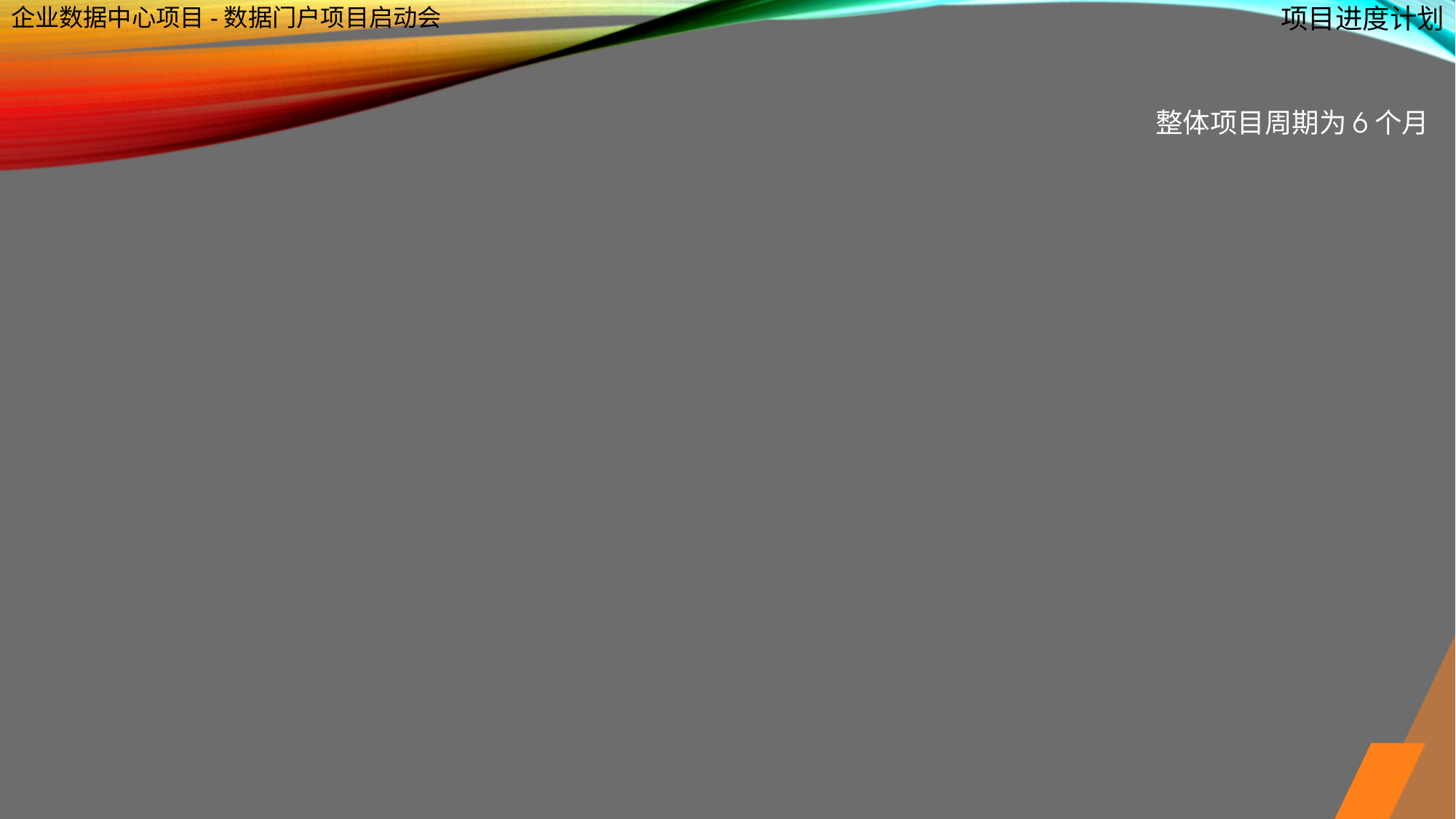

企业数据中心项目-数据门户项目启动会
项目进度计划
整体项目周期为6个月